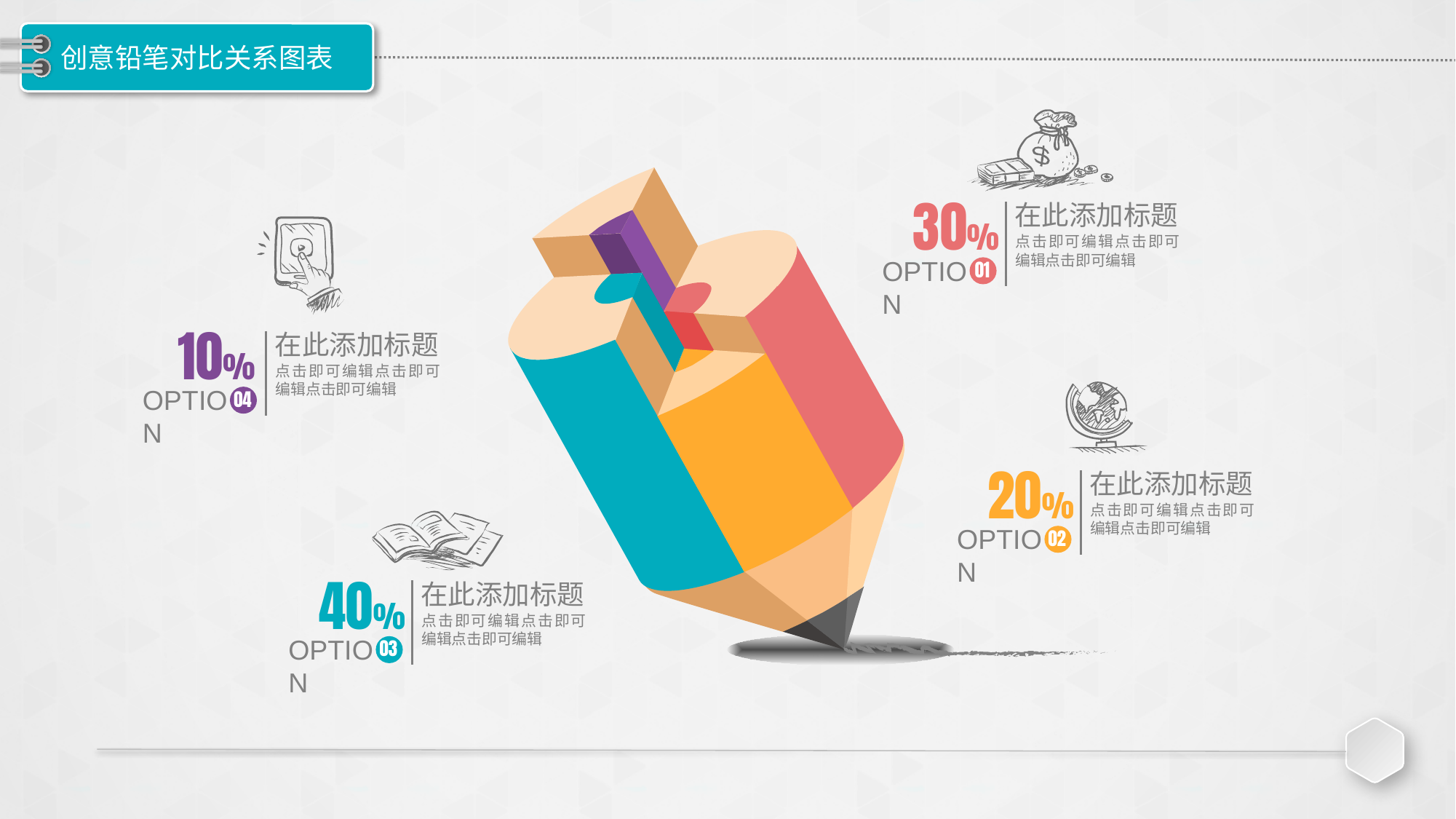

# 创意铅笔对比关系图表

30%
在此添加标题
点击即可编辑点击即可编辑点击即可编辑

OPTION
01

10%
在此添加标题
点击即可编辑点击即可编辑点击即可编辑
OPTION

04

20%
在此添加标题
点击即可编辑点击即可编辑点击即可编辑

OPTION
02

40%
在此添加标题
点击即可编辑点击即可编辑点击即可编辑
OPTION
03

51